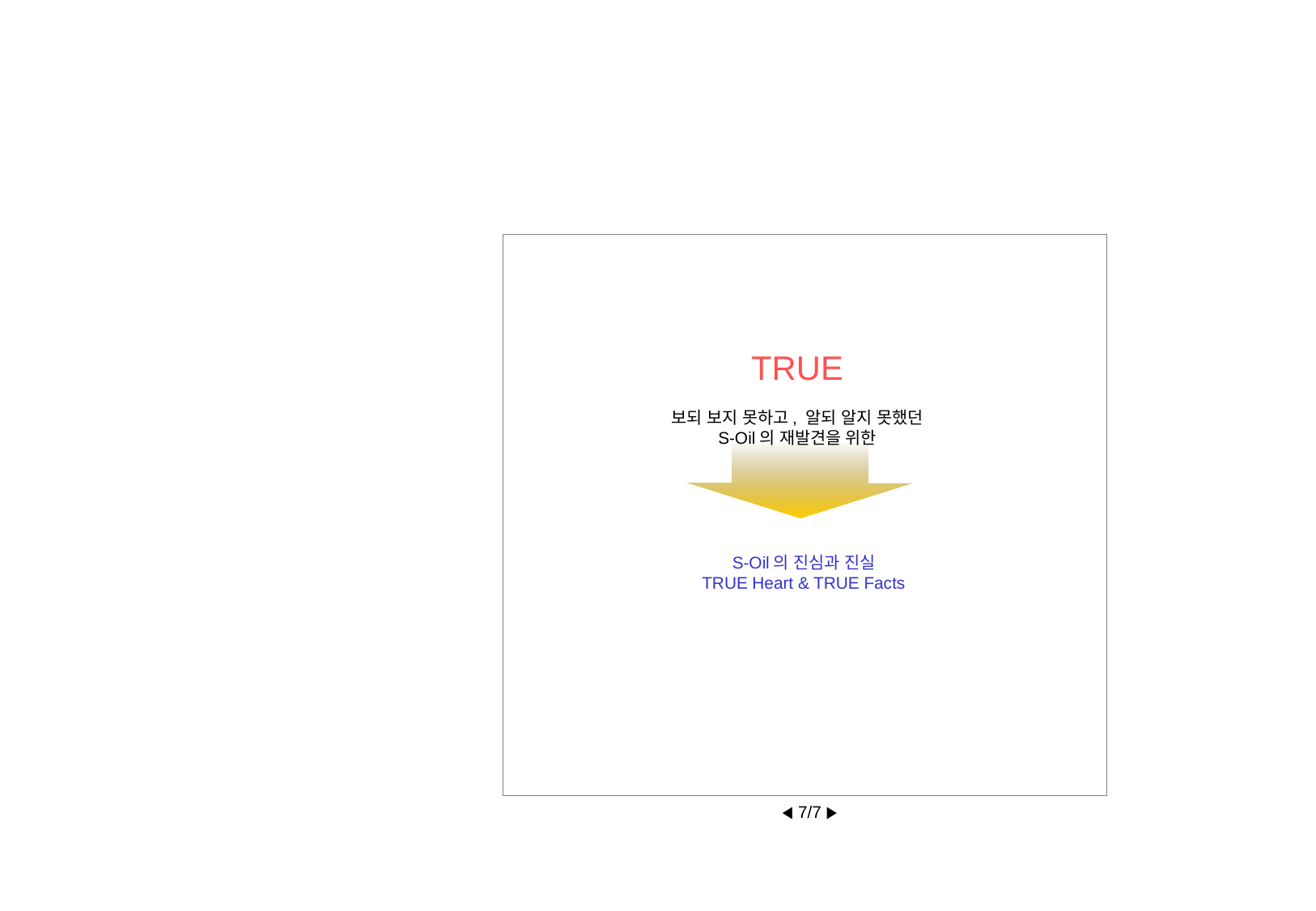

TRUE

보되 보지 못하고, 알되 알지 못했던
S-Oil의 재발견을 위한

S-Oil의 진심과 진실
TRUE Heart & TRUE Facts
◀ 7/7 ▶